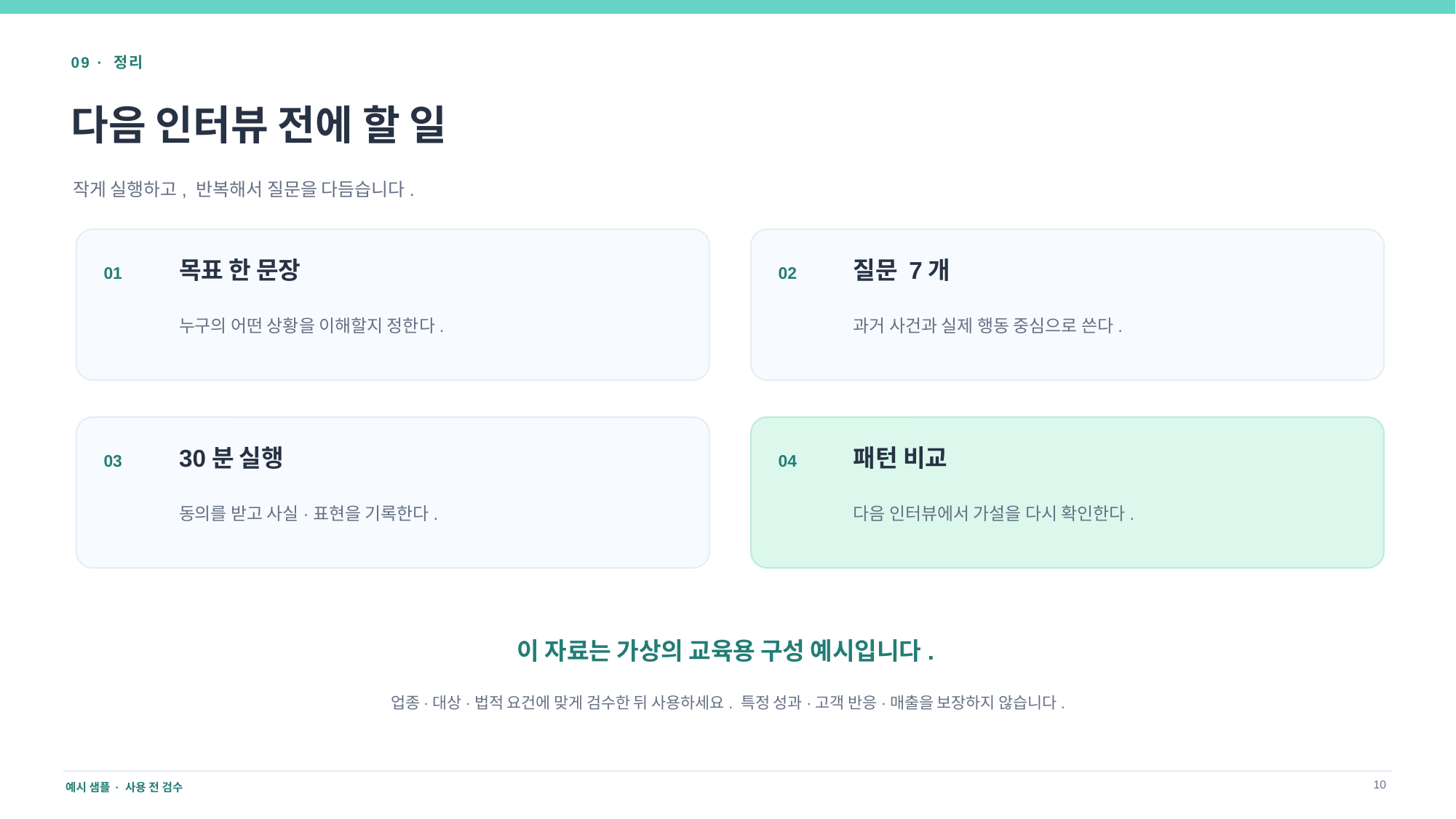

09 · 정리
다음 인터뷰 전에 할 일
작게 실행하고, 반복해서 질문을 다듬습니다.

목표 한 문장
질문 7개
01
02
누구의 어떤 상황을 이해할지 정한다.
과거 사건과 실제 행동 중심으로 쓴다.

30분 실행
패턴 비교
03
04
동의를 받고 사실·표현을 기록한다.
다음 인터뷰에서 가설을 다시 확인한다.
이 자료는 가상의 교육용 구성 예시입니다.
업종·대상·법적 요건에 맞게 검수한 뒤 사용하세요. 특정 성과·고객 반응·매출을 보장하지 않습니다.
10